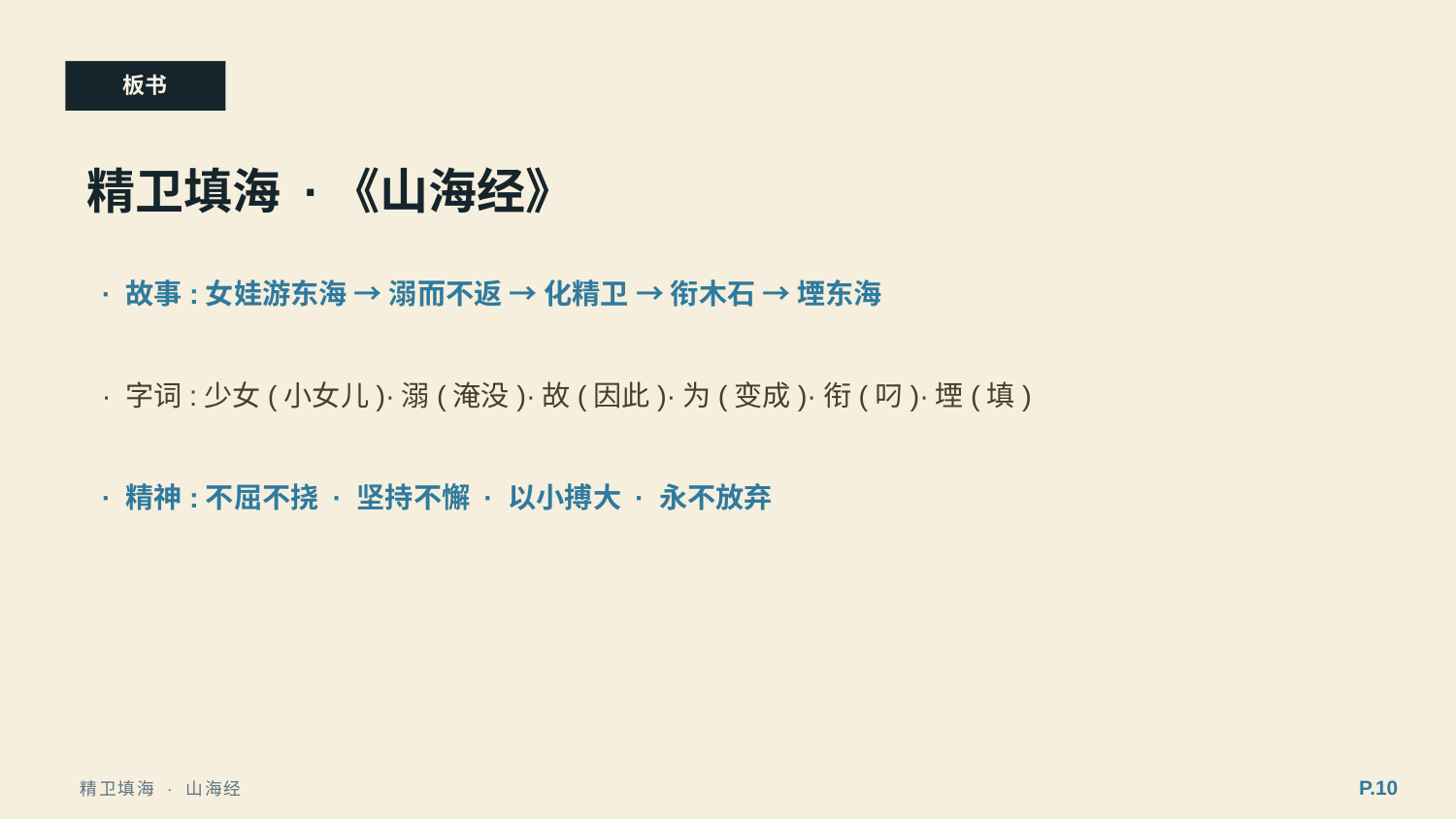

板书

精卫填海 ·《山海经》
· 故事:女娃游东海 → 溺而不返 → 化精卫 → 衔木石 → 堙东海
· 字词:少女(小女儿)·溺(淹没)·故(因此)·为(变成)·衔(叼)·堙(填)
· 精神:不屈不挠 · 坚持不懈 · 以小搏大 · 永不放弃
P.10
精卫填海 · 山海经